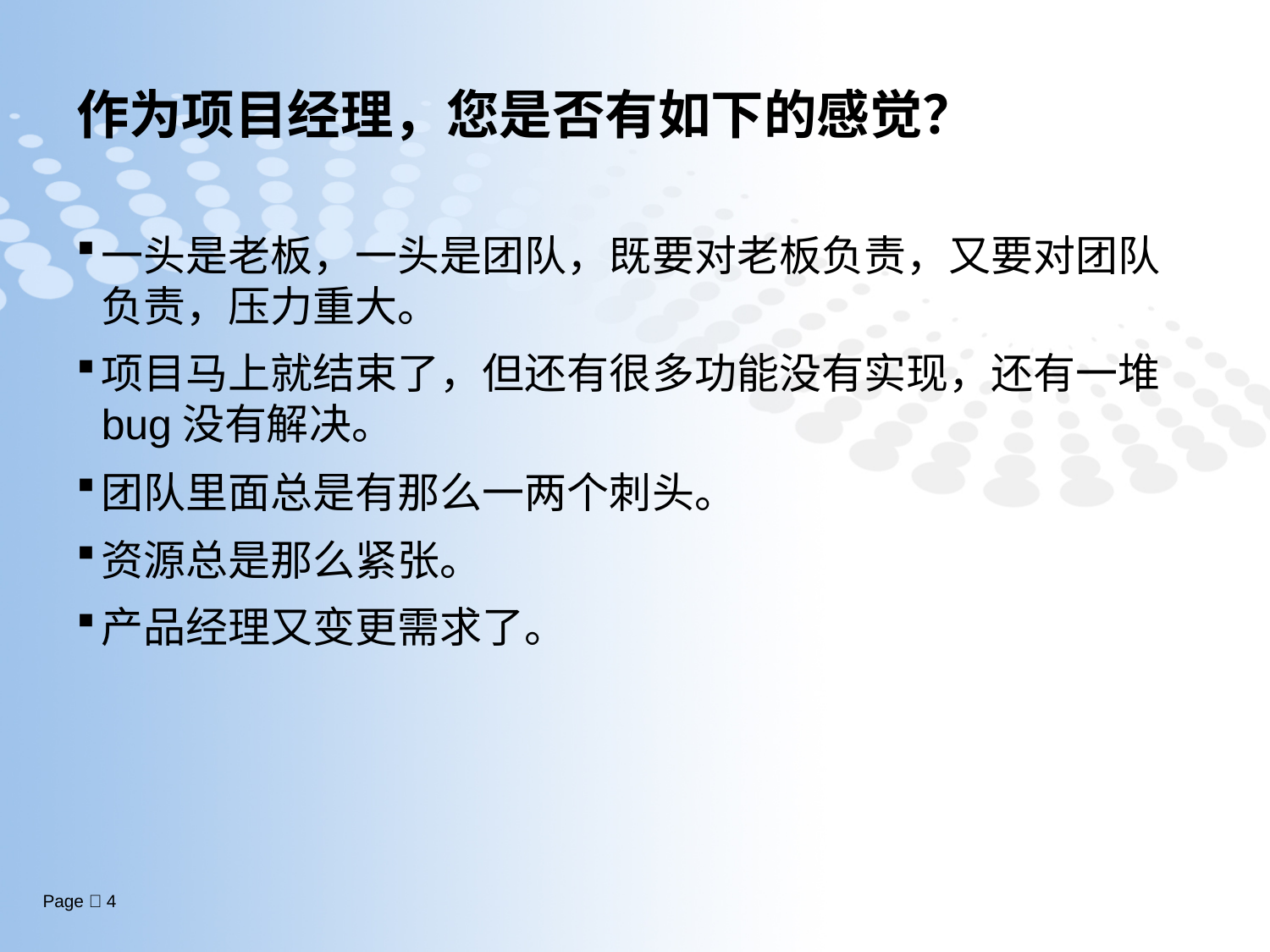

# 作为项目经理，您是否有如下的感觉？
一头是老板，一头是团队，既要对老板负责，又要对团队负责，压力重大。
项目马上就结束了，但还有很多功能没有实现，还有一堆bug没有解决。
团队里面总是有那么一两个刺头。
资源总是那么紧张。
产品经理又变更需求了。